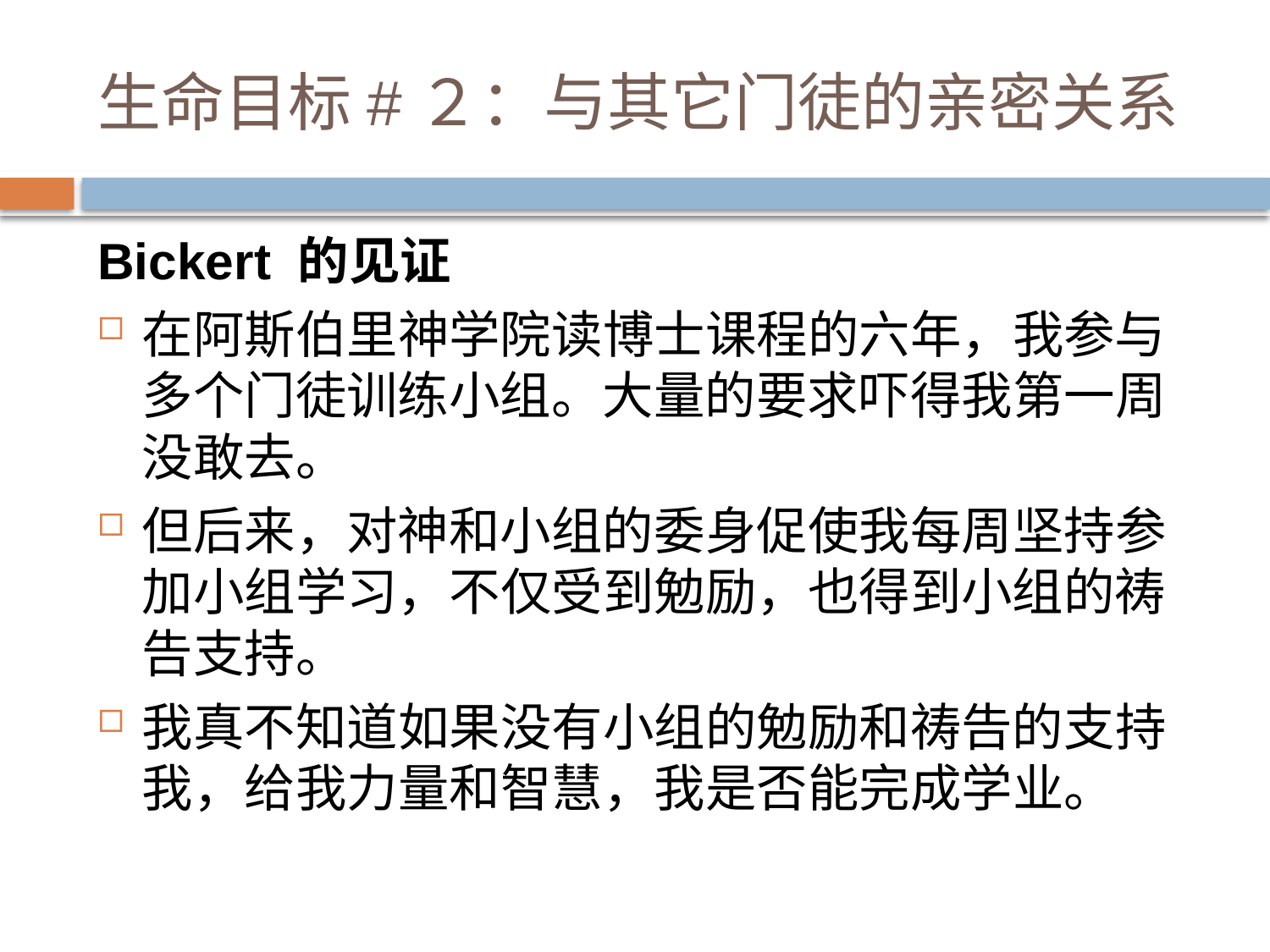

# 生命目标#２：与其它门徒的亲密关系
Bickert 的见证
在阿斯伯里神学院读博士课程的六年，我参与多个门徒训练小组。大量的要求吓得我第一周没敢去。
但后来，对神和小组的委身促使我每周坚持参加小组学习，不仅受到勉励，也得到小组的祷告支持。
我真不知道如果没有小组的勉励和祷告的支持我，给我力量和智慧，我是否能完成学业。